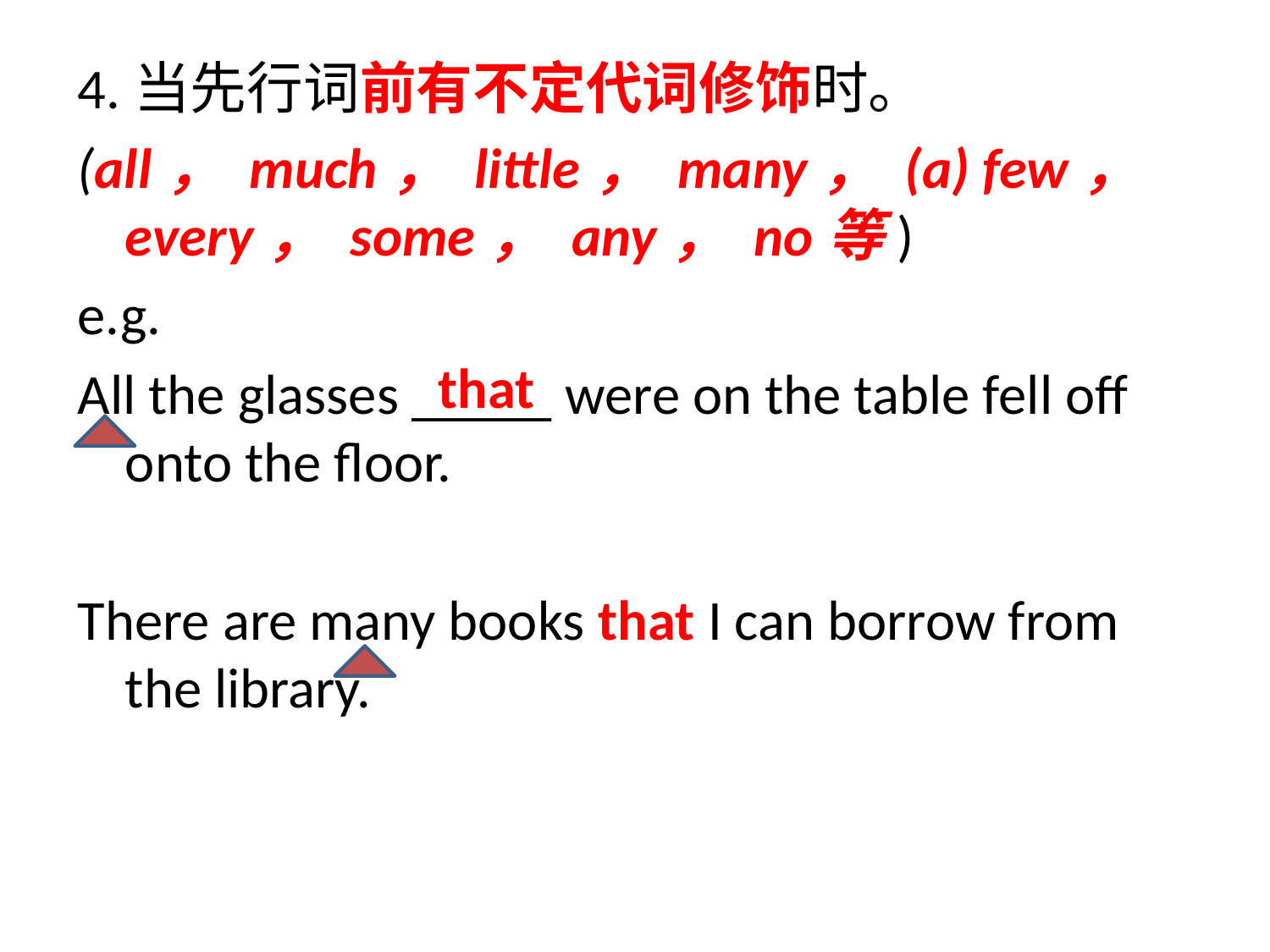

4.当先行词前有不定代词修饰时。
(all， much， little， many， (a) few， every， some， any， no等)
e.g.
All the glasses _____ were on the table fell off onto the floor.

There are many books that I can borrow from the library.

that